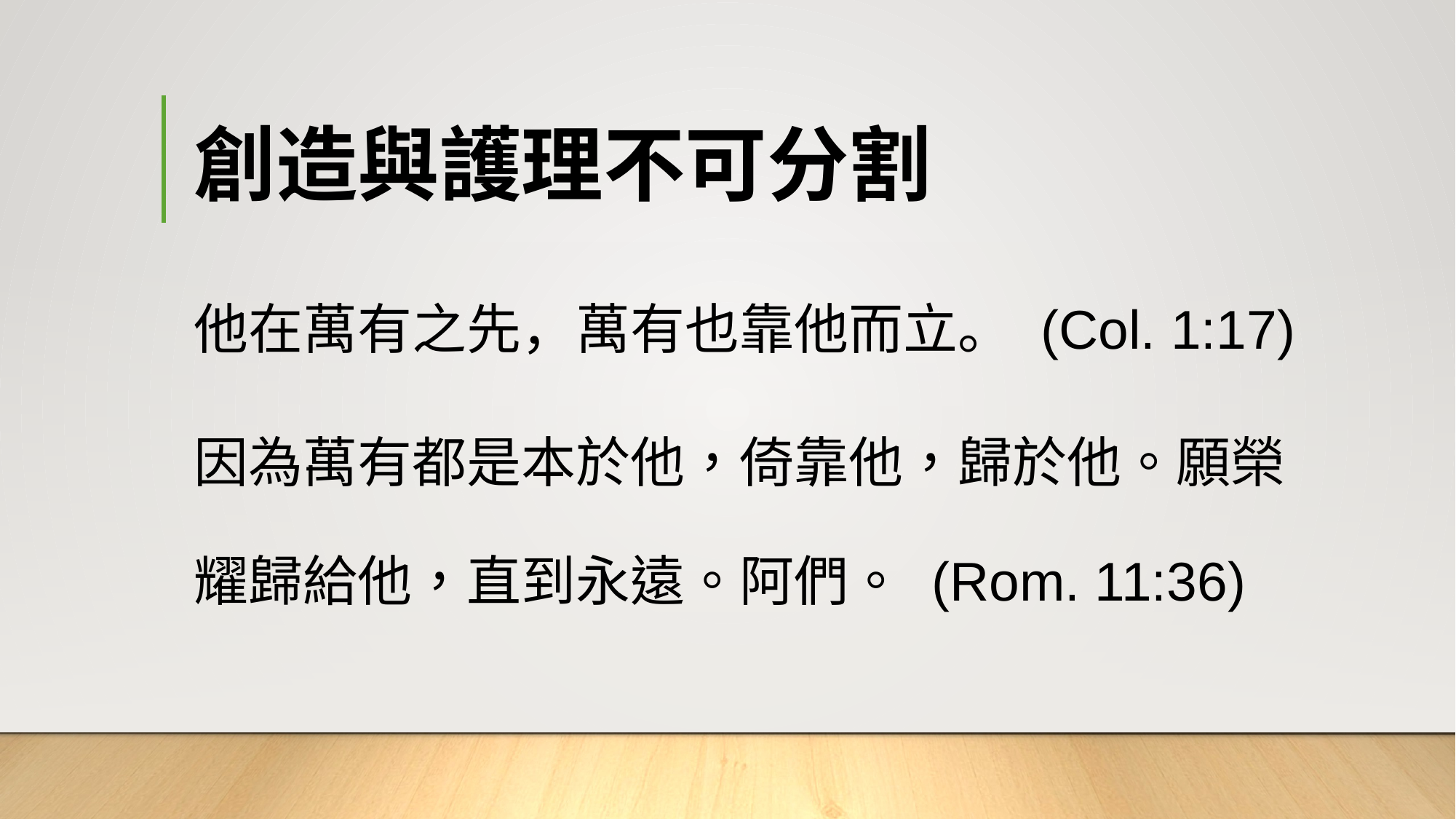

# 創造與護理不可分割
他在萬有之先，萬有也靠他而立。 (Col. 1:17)
因為萬有都是本於他，倚靠他，歸於他。願榮耀歸給他，直到永遠。阿們。 (Rom. 11:36)